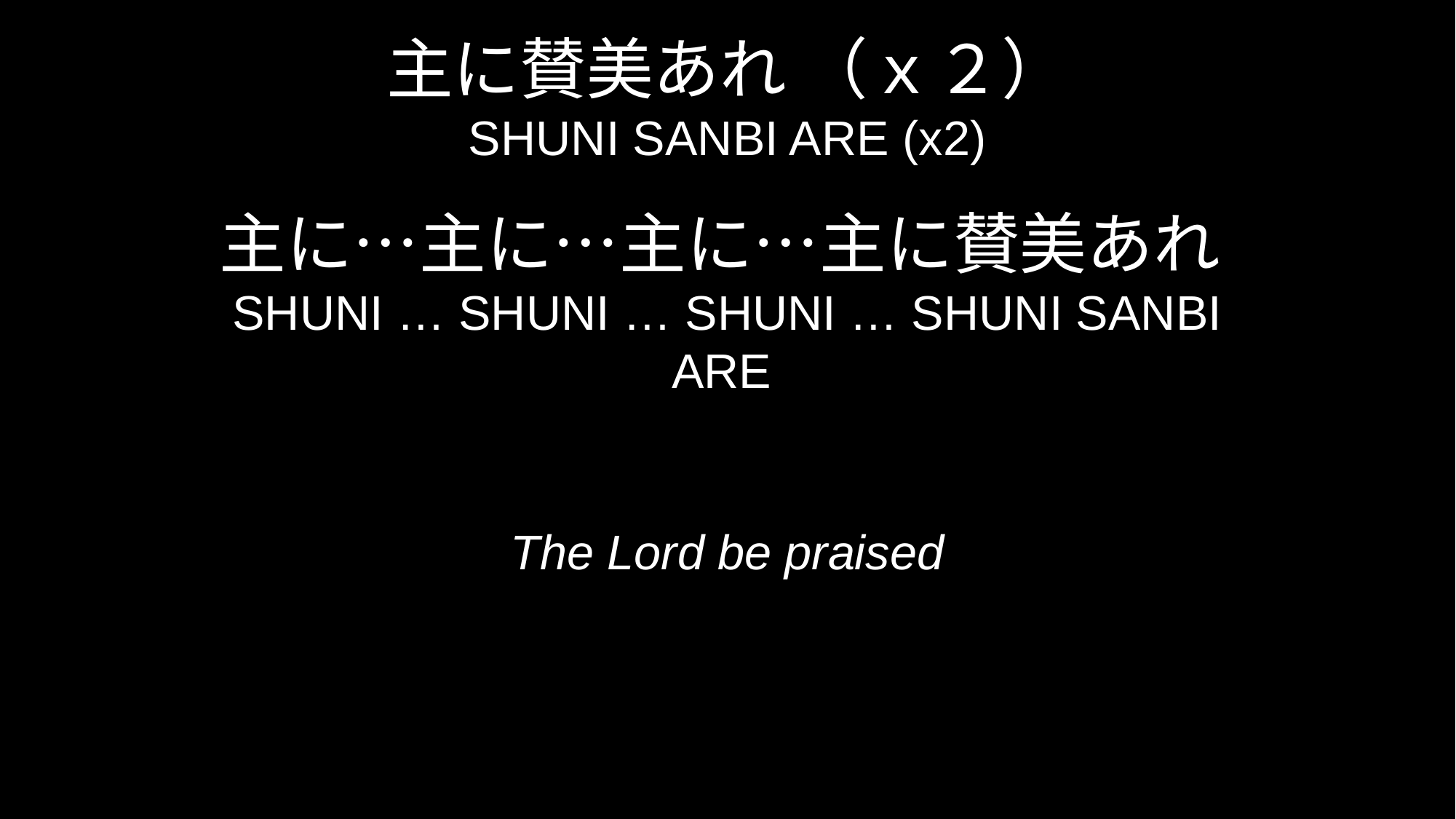

主に賛美あれ （ｘ２）
SHUNI SANBI ARE (x2)

主に…主に…主に…主に賛美あれ
SHUNI … SHUNI … SHUNI … SHUNI SANBI ARE
The Lord be praised